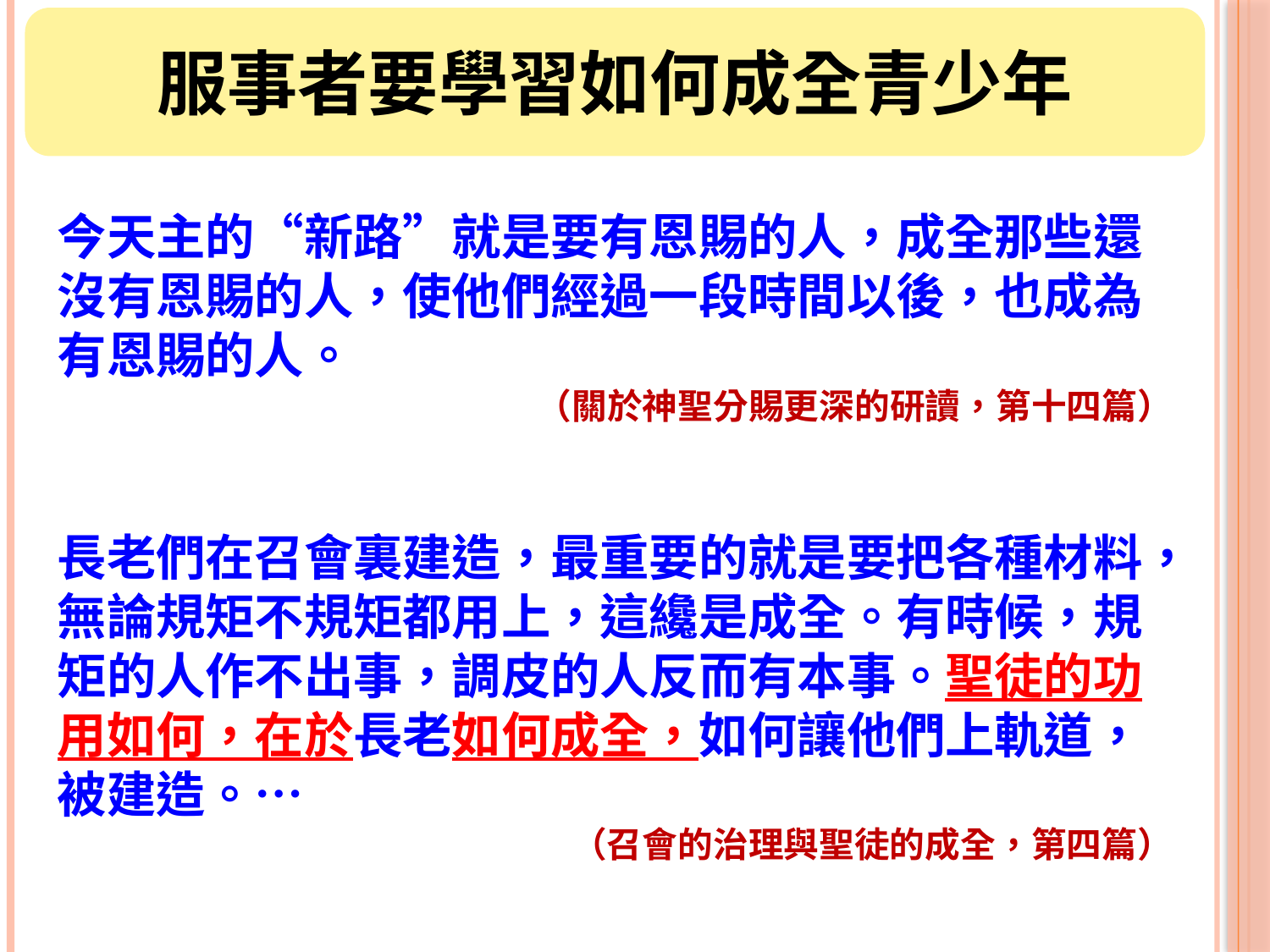

服事者要學習如何成全青少年
今天主的“新路”就是要有恩賜的人，成全那些還沒有恩賜的人，使他們經過一段時間以後，也成為有恩賜的人。
（關於神聖分賜更深的研讀，第十四篇）
長老們在召會裏建造，最重要的就是要把各種材料，無論規矩不規矩都用上，這纔是成全。有時候，規矩的人作不出事，調皮的人反而有本事。聖徒的功用如何，在於長老如何成全，如何讓他們上軌道，被建造。…
（召會的治理與聖徒的成全，第四篇）